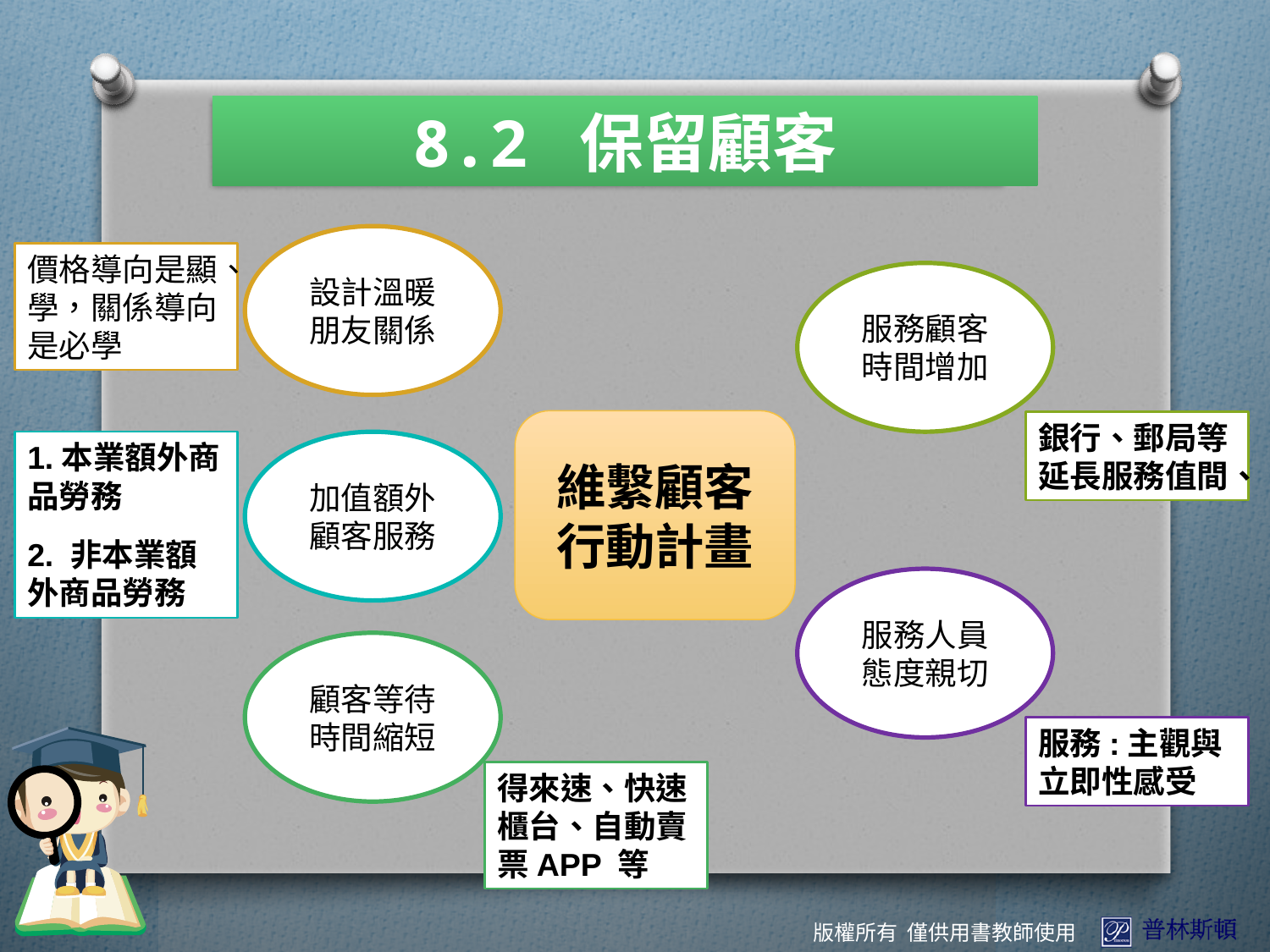

8.2 保留顧客
設計溫暖朋友關係
價格導向是顯、學，關係導向是必學
服務顧客時間增加
維繫顧客
行動計畫
銀行、郵局等延長服務值間、
1.本業額外商品勞務
2. 非本業額外商品勞務
加值額外顧客服務
服務人員態度親切
顧客等待時間縮短
服務:主觀與立即性感受
得來速、快速櫃台、自動賣票APP 等